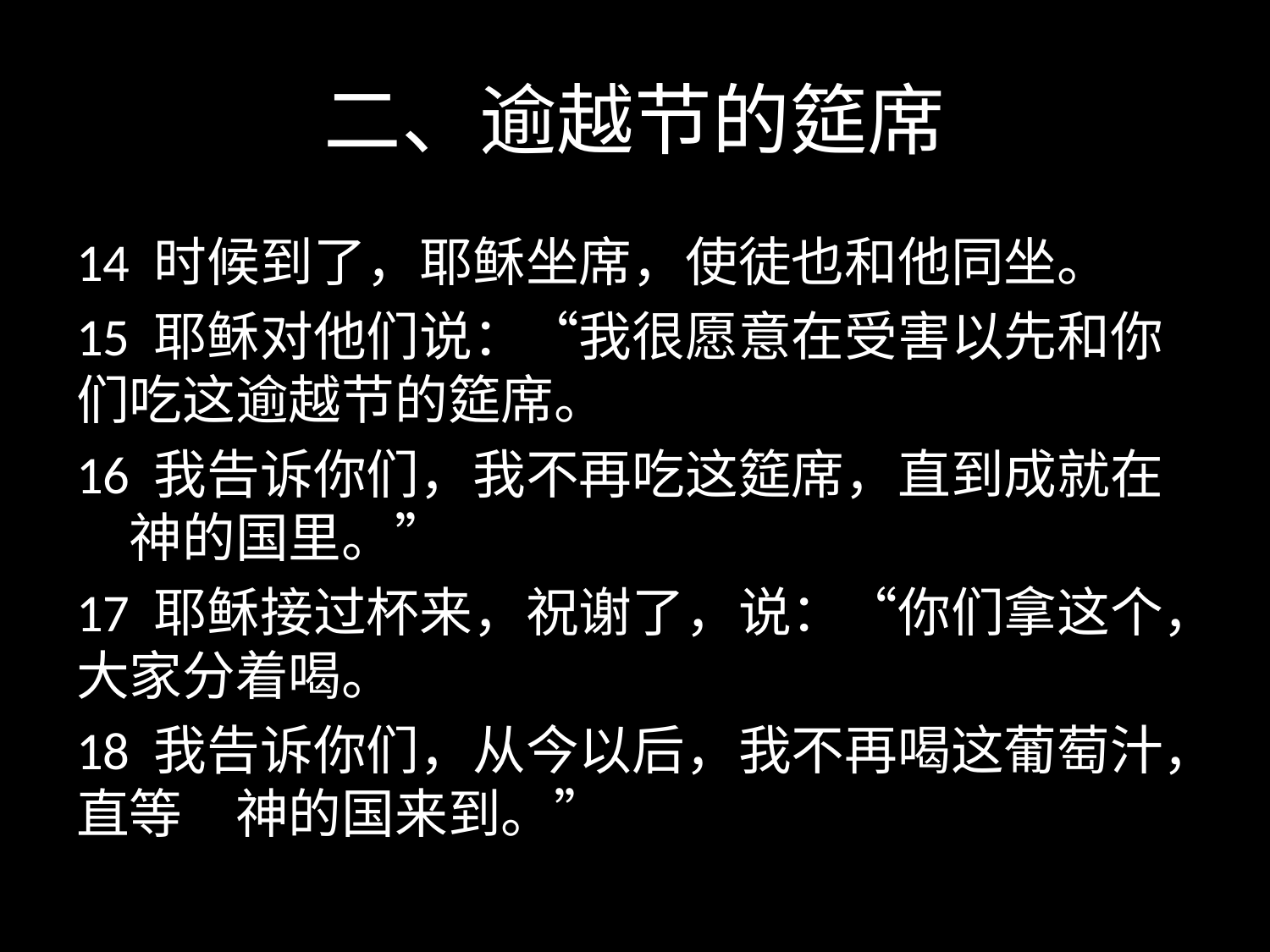

# 二、逾越节的筵席
14 时候到了，耶稣坐席，使徒也和他同坐。
15 耶稣对他们说：“我很愿意在受害以先和你们吃这逾越节的筵席。
16 我告诉你们，我不再吃这筵席，直到成就在　神的国里。”
17 耶稣接过杯来，祝谢了，说：“你们拿这个，大家分着喝。
18 我告诉你们，从今以后，我不再喝这葡萄汁，直等　神的国来到。”